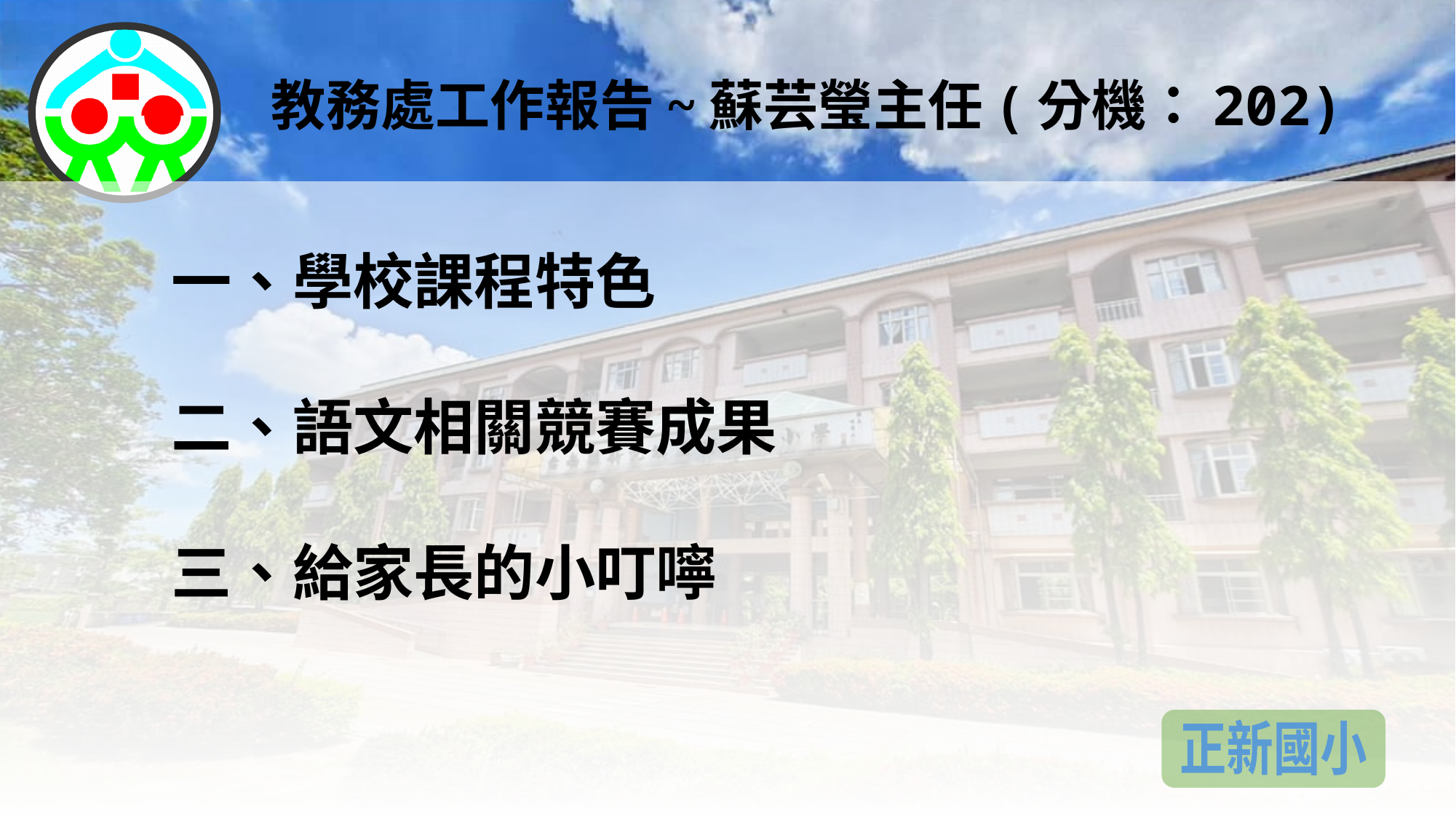

# 教務處工作報告~蘇芸瑩主任(分機：202)
一、學校課程特色

二、語文相關競賽成果

三、給家長的小叮嚀